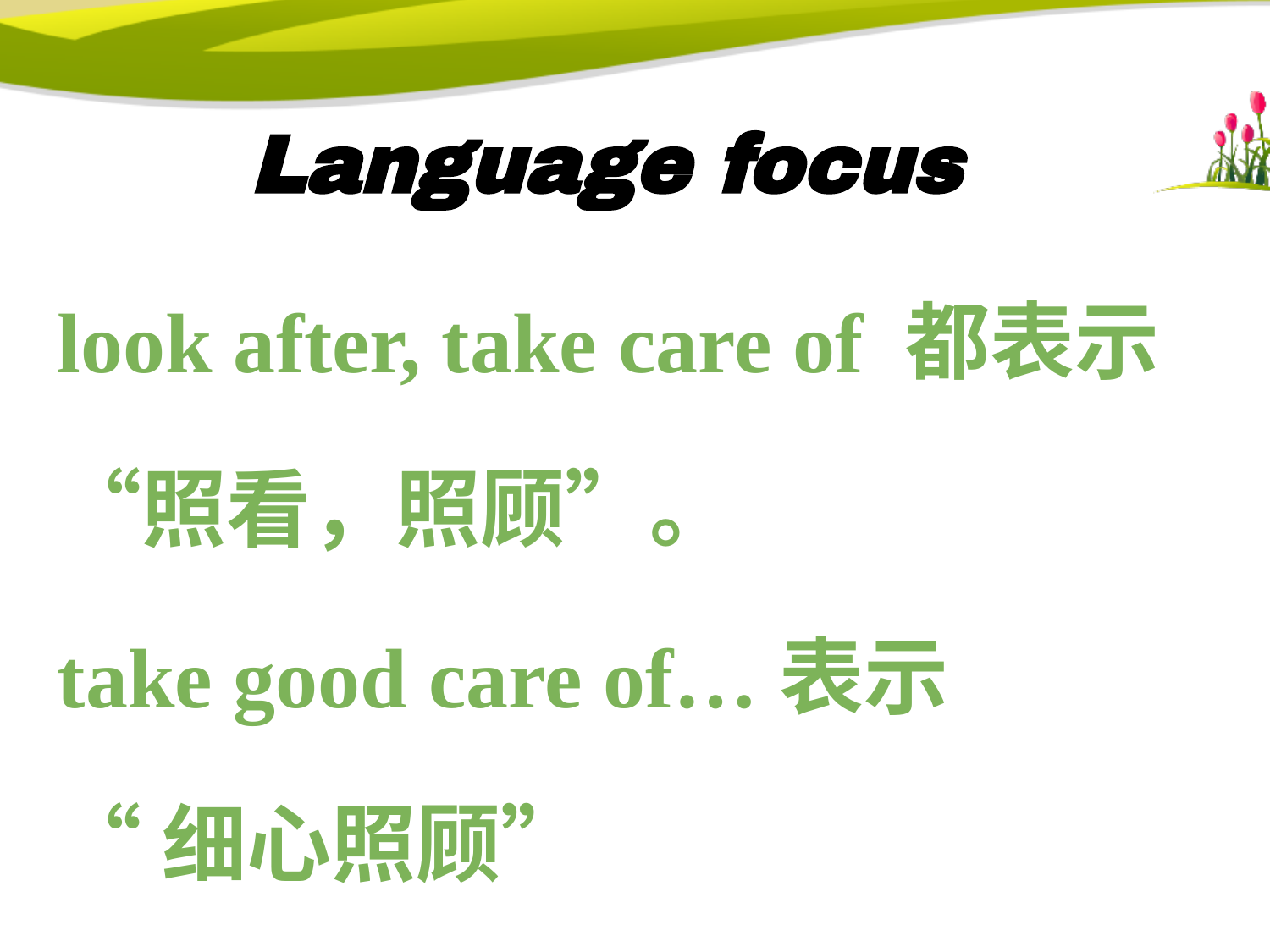

# Language focus
look after, take care of 都表示 “照看，照顾”。
take good care of…表示
“细心照顾”